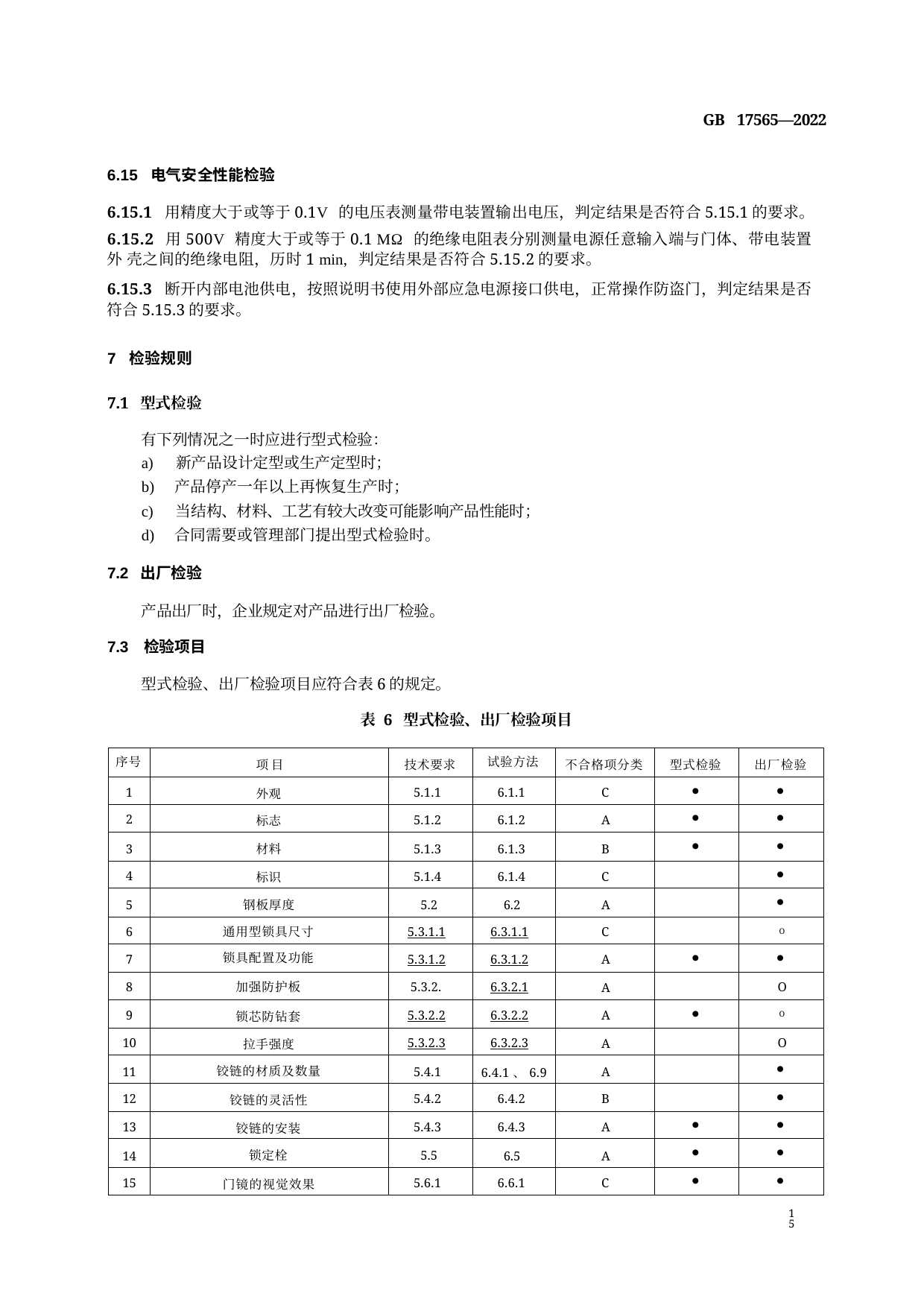

GB  17565—2022

6.15  电气安全性能检验
6.15.1  用精度大于或等于0.1V 的电压表测量带电装置输出电压，判定结果是否符合5.15.1的要求。
6.15.2  用500V 精度大于或等于0.1 MΩ 的绝缘电阻表分别测量电源任意输入端与门体、带电装置外 壳之间的绝缘电阻，历时1 min, 判定结果是否符合5.15.2的要求。
6.15.3  断开内部电池供电，按照说明书使用外部应急电源接口供电，正常操作防盗门，判定结果是否 符合5.15.3的要求。

7  检验规则

7.1  型式检验
有下列情况之一时应进行型式检验：
a)    新产品设计定型或生产定型时；
b)    产品停产一年以上再恢复生产时；
c)     当结构、材料、工艺有较大改变可能影响产品性能时；
d)    合同需要或管理部门提出型式检验时。
7.2  出厂检验
产品出厂时，企业规定对产品进行出厂检验。
7.3 检验项目
型式检验、出厂检验项目应符合表6的规定。

表 6  型式检验、出厂检验项目
| 序号 | 项 目 | 技术要求 | 试验方法 | 不合格项分类 | 型式检验 | 出厂检验 |
| --- | --- | --- | --- | --- | --- | --- |
| 1 | 外观 | 5.1.1 | 6.1.1 | C | ● | ● |
| 2 | 标志 | 5.1.2 | 6.1.2 | A | ● | ● |
| 3 | 材料 | 5.1.3 | 6.1.3 | B | ● | ● |
| 4 | 标识 | 5.1.4 | 6.1.4 | C |  | ● |
| 5 | 钢板厚度 | 5.2 | 6.2 | A |  | ● |
| 6 | 通用型锁具尺寸 | 5.3.1.1 | 6.3.1.1 | C |  | O |
| 7 | 锁具配置及功能 | 5.3.1.2 | 6.3.1.2 | A | ● | ● |
| 8 | 加强防护板 | 5.3.2. | 6.3.2.1 | A |  | O |
| 9 | 锁芯防钻套 | 5.3.2.2 | 6.3.2.2 | A | ● | O |
| 10 | 拉手强度 | 5.3.2.3 | 6.3.2.3 | A |  | O |
| 11 | 铰链的材质及数量 | 5.4.1 | 6.4.1、6.9 | A |  | ● |
| 12 | 铰链的灵活性 | 5.4.2 | 6.4.2 | B |  | ● |
| 13 | 铰链的安装 | 5.4.3 | 6.4.3 | A | ● | ● |
| 14 | 锁定栓 | 5.5 | 6.5 | A | ● | ● |
| 15 | 门镜的视觉效果 | 5.6.1 | 6.6.1 | C | ● | ● |

15